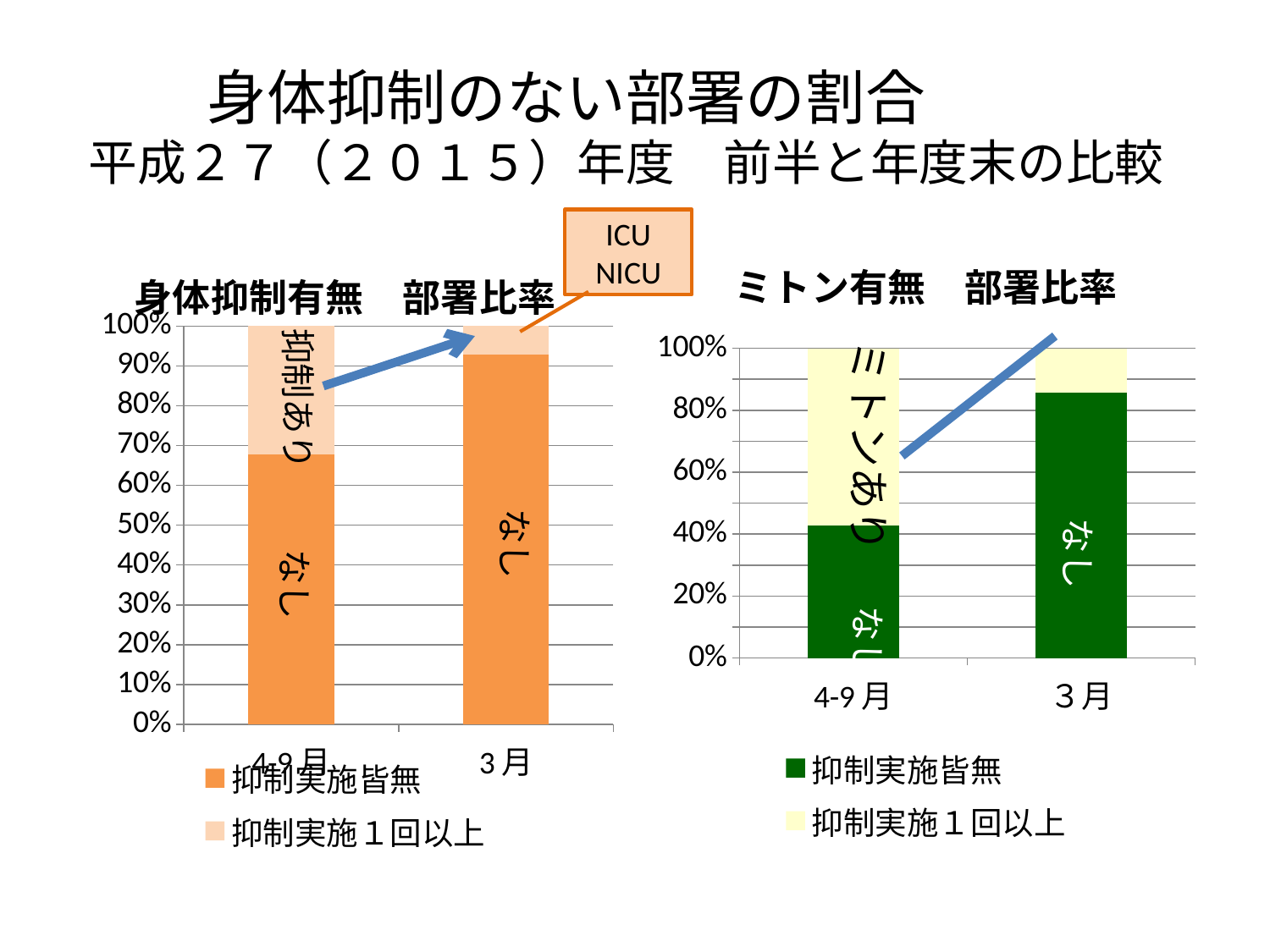

# 身体抑制のない部署の割合　　 平成２７（２０１５）年度　前半と年度末の比較
ICU
NICU

### Chart: ミトン有無　部署比率

| Category | 抑制実施皆無 | 抑制実施１回以上 |
|---|---|---|
| 4-9月 | 12.0 | 16.0 |
| ３月 | 24.0 | 4.0 |

### Chart: 身体抑制有無　部署比率

| Category | 抑制実施皆無 | 抑制実施１回以上 |
|---|---|---|
| 4-9月 | 19.0 | 9.0 |
| 3月 | 26.0 | 2.0 |
抑制あり
ミトンあり
なし
なし
なし
なし